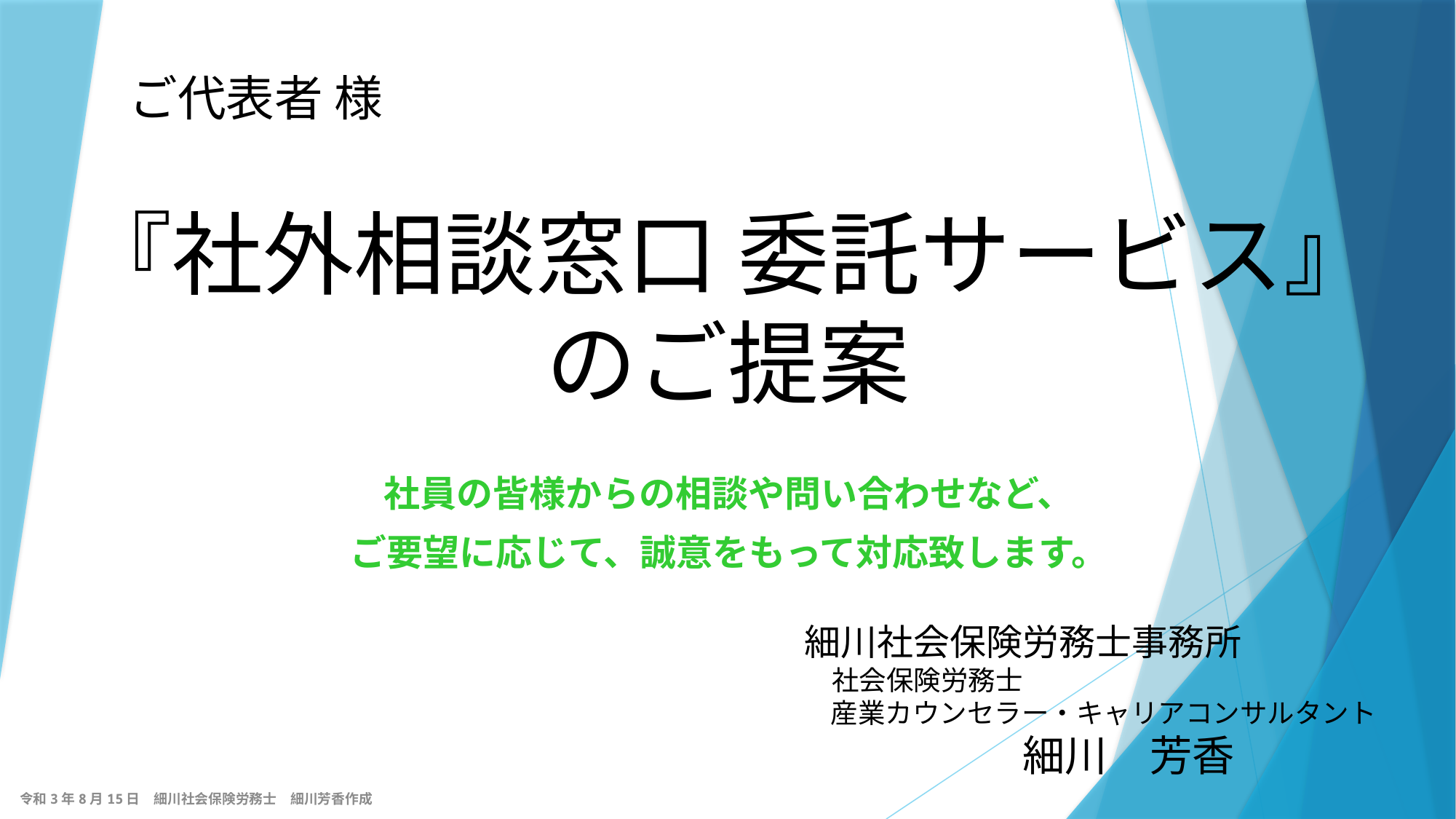

ご代表者 様
# 『社外相談窓口 委託サービス』 のご提案
社員の皆様からの相談や問い合わせなど、
ご要望に応じて、誠意をもって対応致します。
　　　　　　　　細川社会保険労務士事務所
　　　　　　　　　社会保険労務士
　　　　　　　　産業カウンセラー・キャリアコンサルタント
　　　　　　　　　　　　　　　　細川　芳香
令和3年8月15日　細川社会保険労務士　細川芳香作成